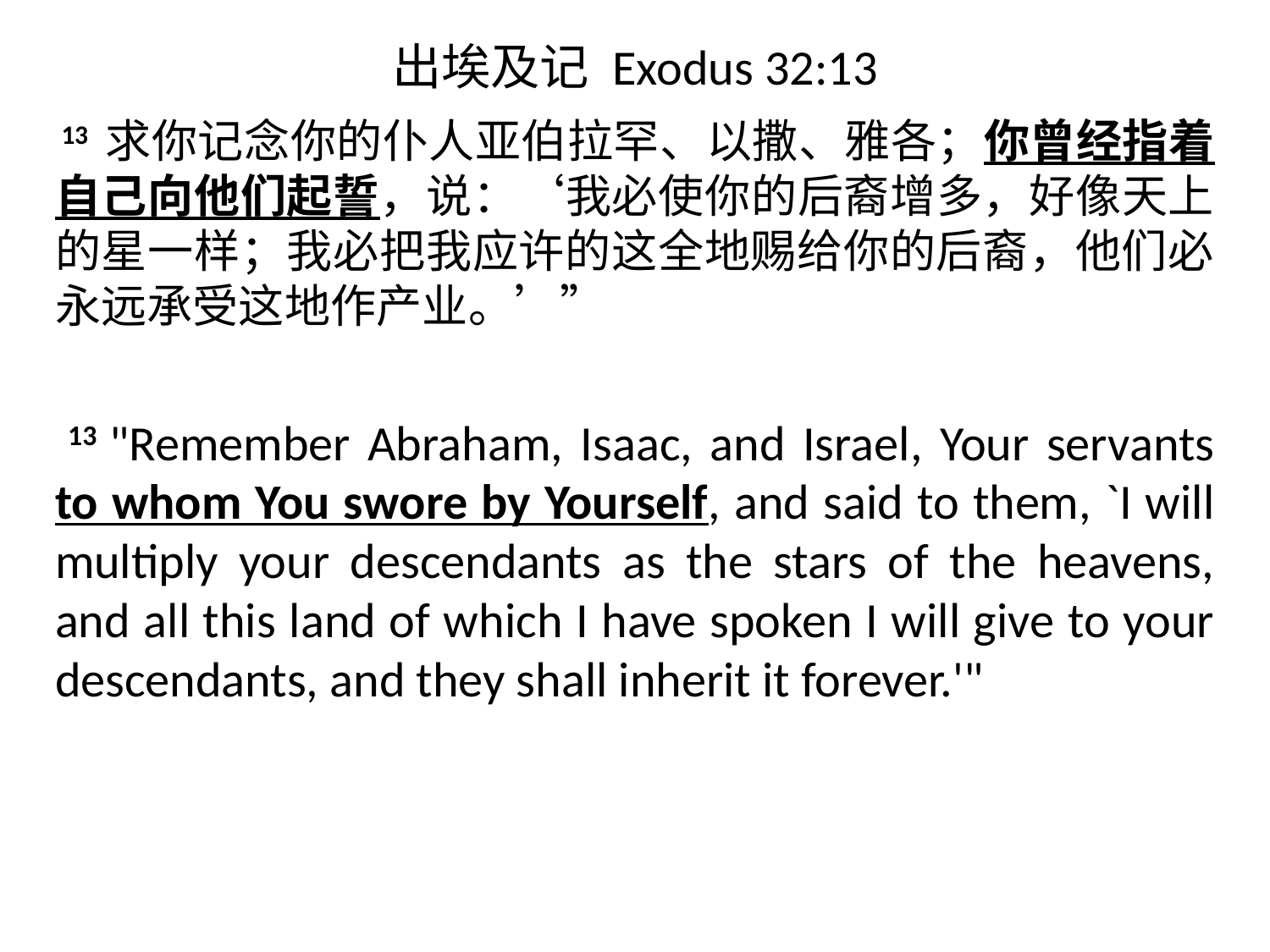

# 出埃及记 Exodus 32:13
 13 求你记念你的仆人亚伯拉罕、以撒、雅各；你曾经指着自己向他们起誓，说：‘我必使你的后裔增多，好像天上的星一样；我必把我应许的这全地赐给你的后裔，他们必永远承受这地作产业。’”

 13 ​"Remember Abraham, Isaac, and Israel, Your servants to whom You swore by Yourself, and said to them, `I will multiply your descendants as the stars of the heavens, and all this land of which I have spoken I will give to your descendants, and they shall inherit it forever.'"